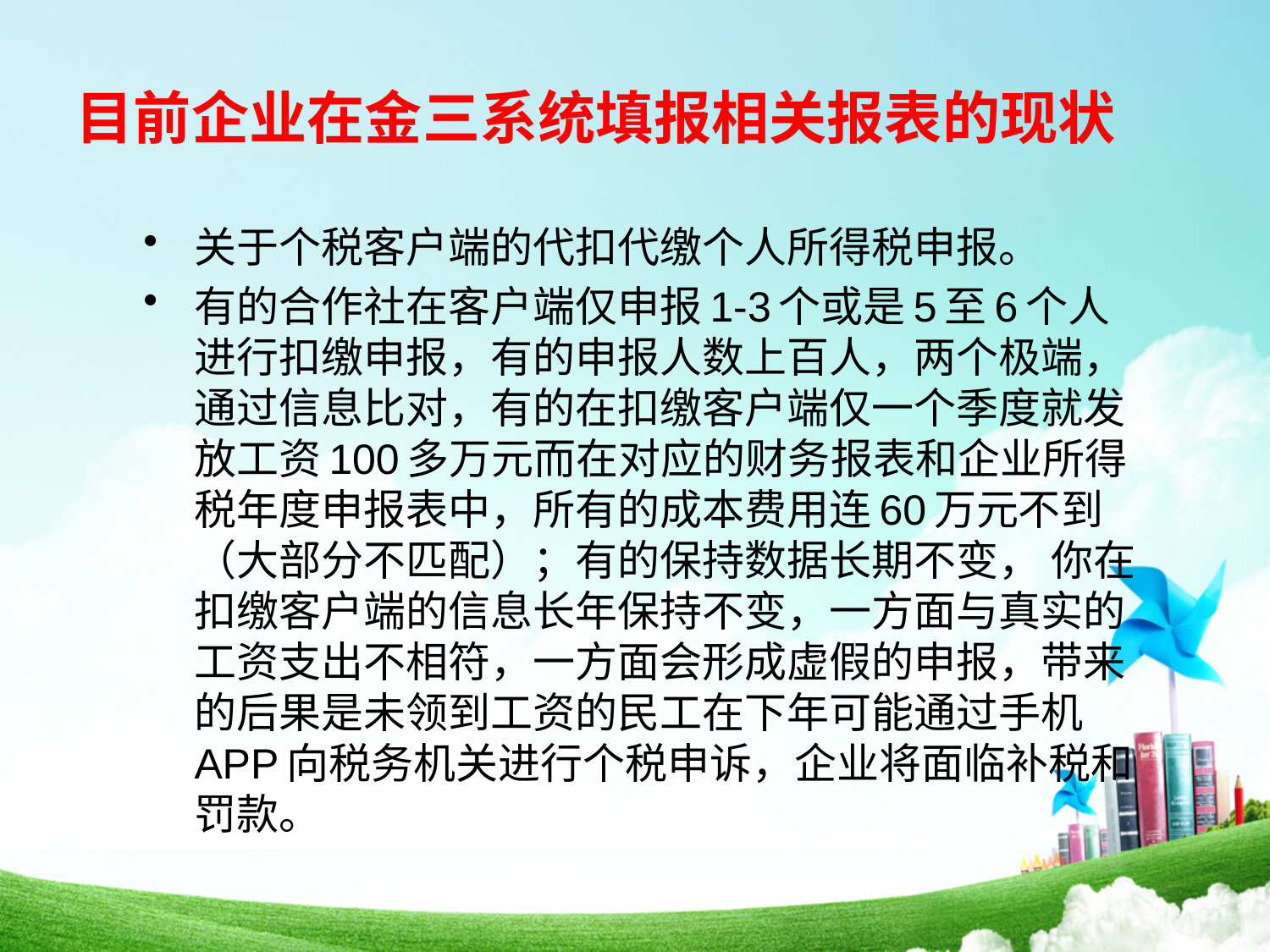

# 目前企业在金三系统填报相关报表的现状
关于个税客户端的代扣代缴个人所得税申报。
有的合作社在客户端仅申报1-3个或是5至6个人进行扣缴申报，有的申报人数上百人，两个极端，通过信息比对，有的在扣缴客户端仅一个季度就发放工资100多万元而在对应的财务报表和企业所得税年度申报表中，所有的成本费用连60万元不到（大部分不匹配）；有的保持数据长期不变， 你在扣缴客户端的信息长年保持不变，一方面与真实的工资支出不相符，一方面会形成虚假的申报，带来的后果是未领到工资的民工在下年可能通过手机APP向税务机关进行个税申诉，企业将面临补税和罚款。